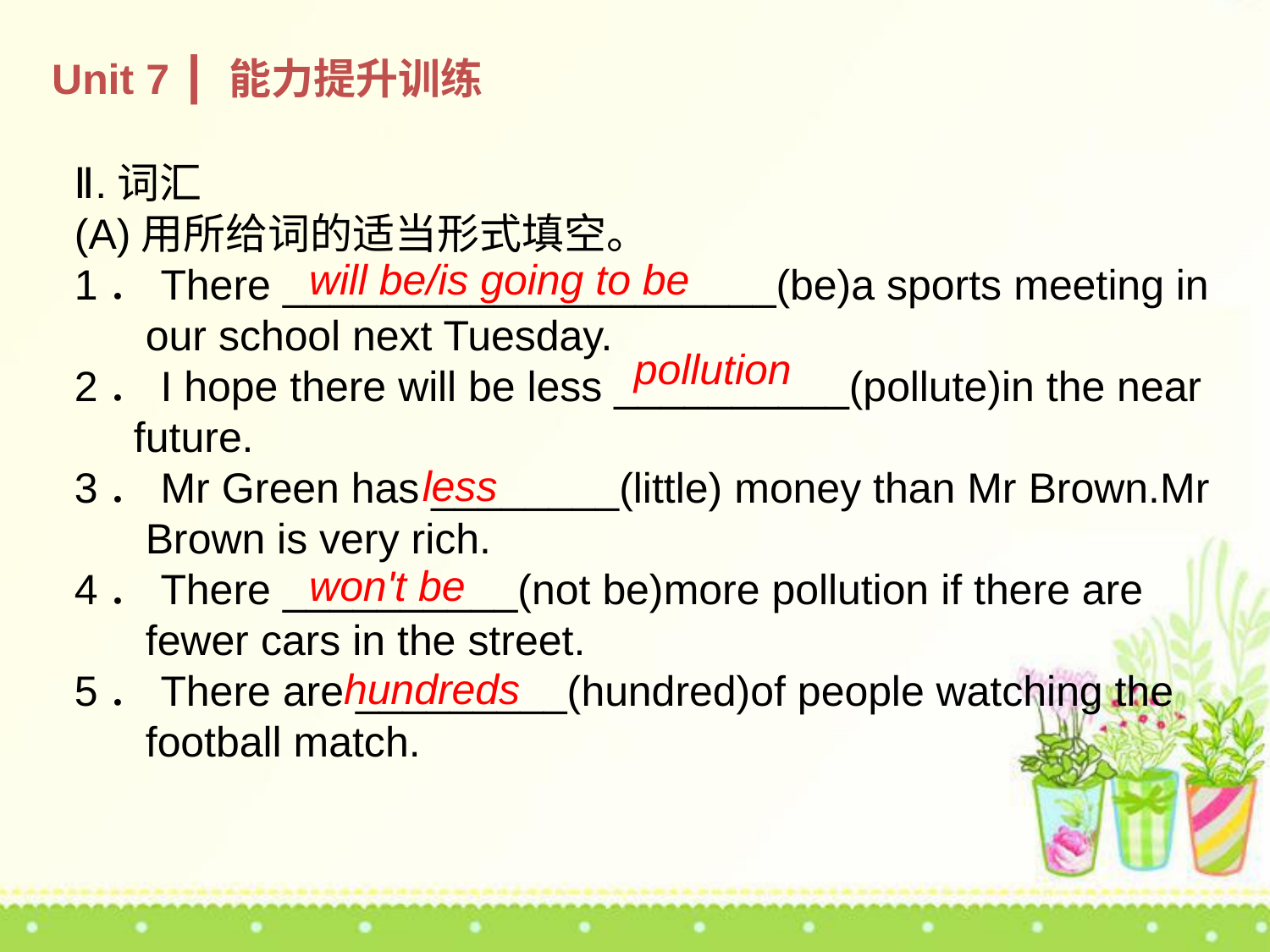

Unit 7 ┃ 能力提升训练
Ⅱ.词汇
(A)用所给词的适当形式填空。
1．There _____________________(be)a sports meeting in
      our school next Tuesday.
2．I hope there will be less __________(pollute)in the near
     future.
3．Mr Green has ________(little) money than Mr Brown.Mr
      Brown is very rich.
4．There __________(not be)more pollution if there are
      fewer cars in the street.
5．There are _________(hundred)of people watching the
      football match.
will be/is going to be
pollution
less
won't be
 　hundreds